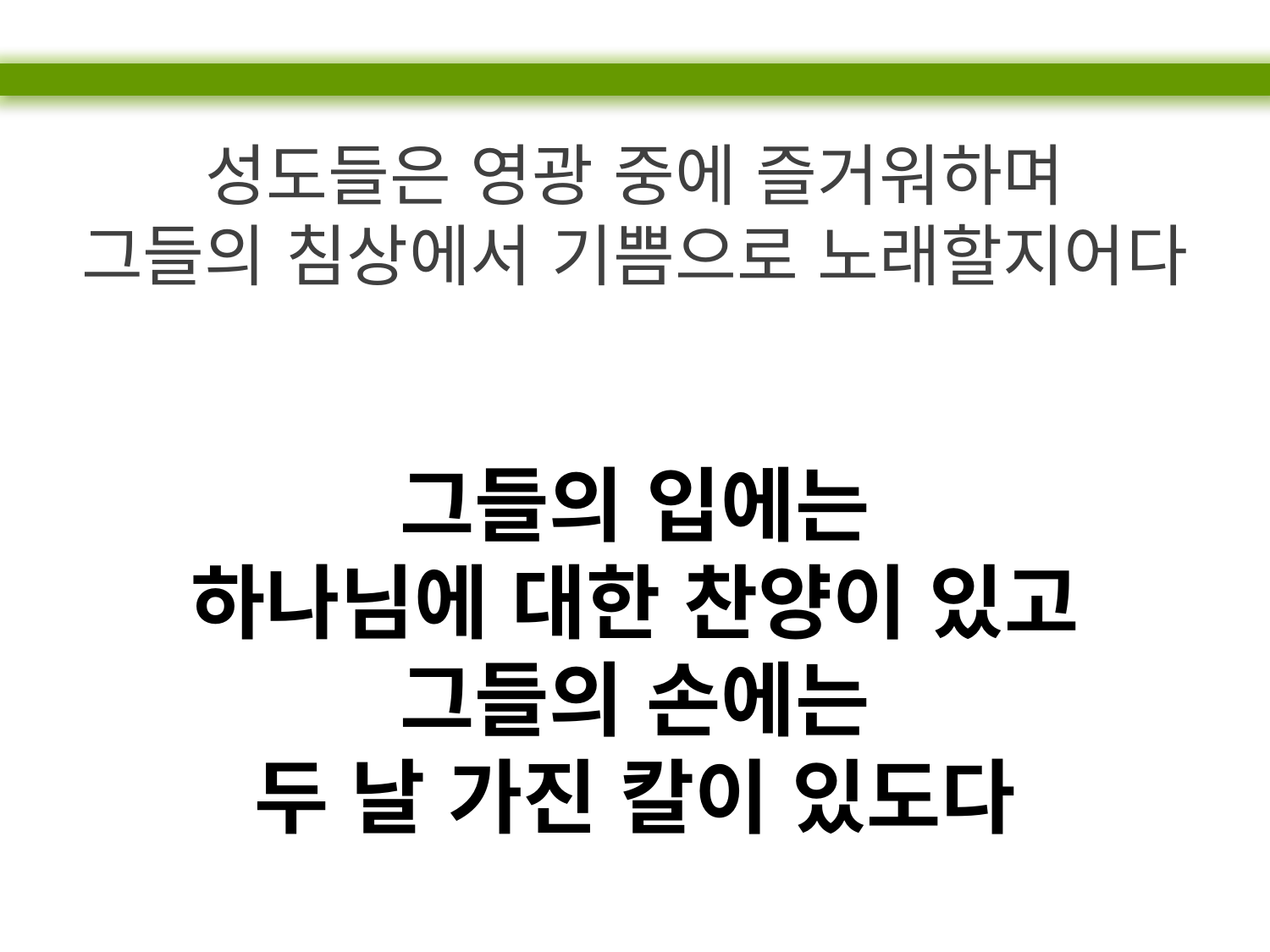

성도들은 영광 중에 즐거워하며
그들의 침상에서 기쁨으로 노래할지어다
그들의 입에는
하나님에 대한 찬양이 있고
그들의 손에는
두 날 가진 칼이 있도다